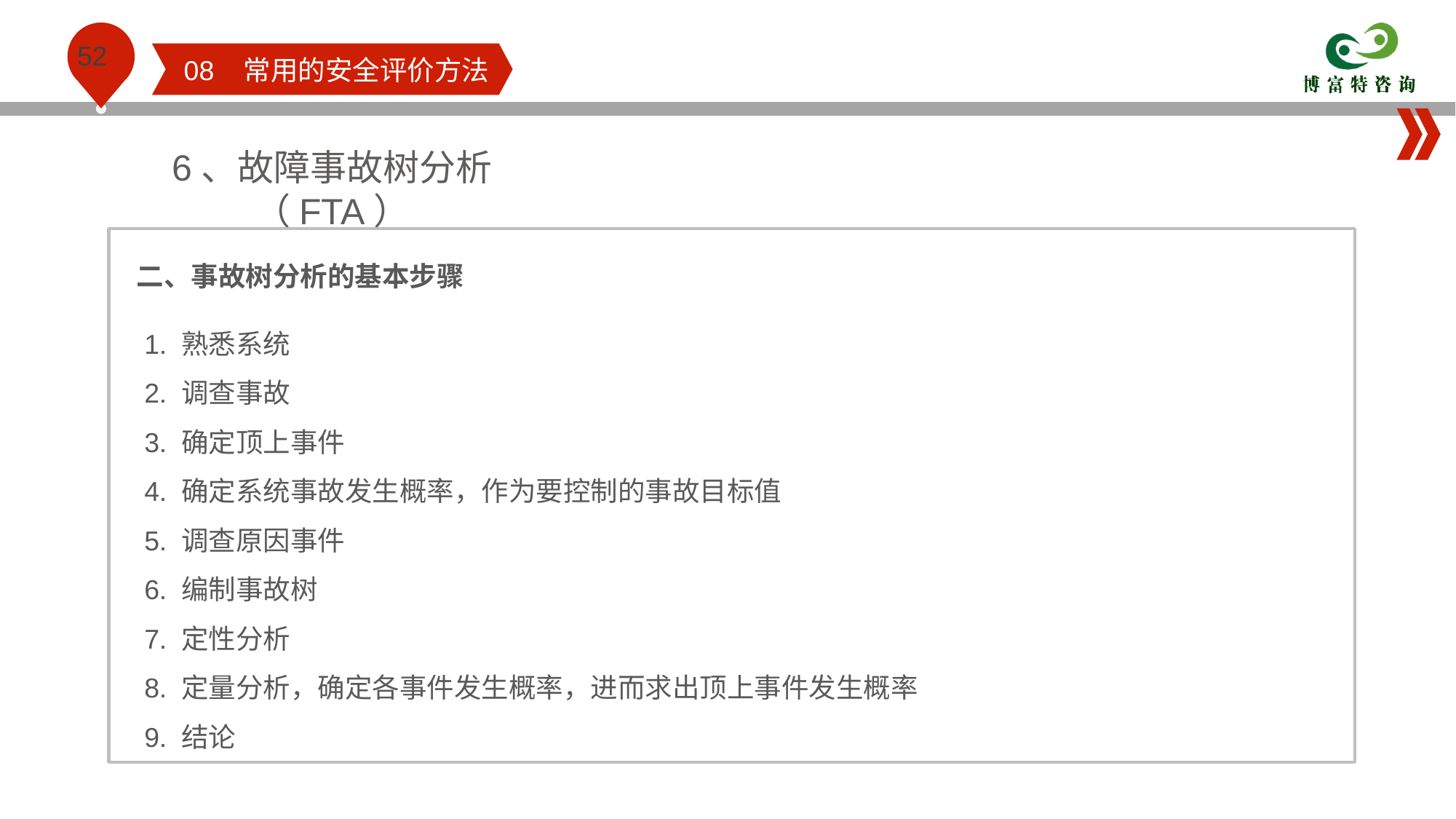

08   常用的安全评价方法
6、故障事故树分析（FTA）

二、事故树分析的基本步骤
 1. 熟悉系统
 2. 调查事故
 3. 确定顶上事件
 4. 确定系统事故发生概率，作为要控制的事故目标值
 5. 调查原因事件
 6. 编制事故树
 7. 定性分析
 8. 定量分析，确定各事件发生概率，进而求出顶上事件发生概率
 9. 结论